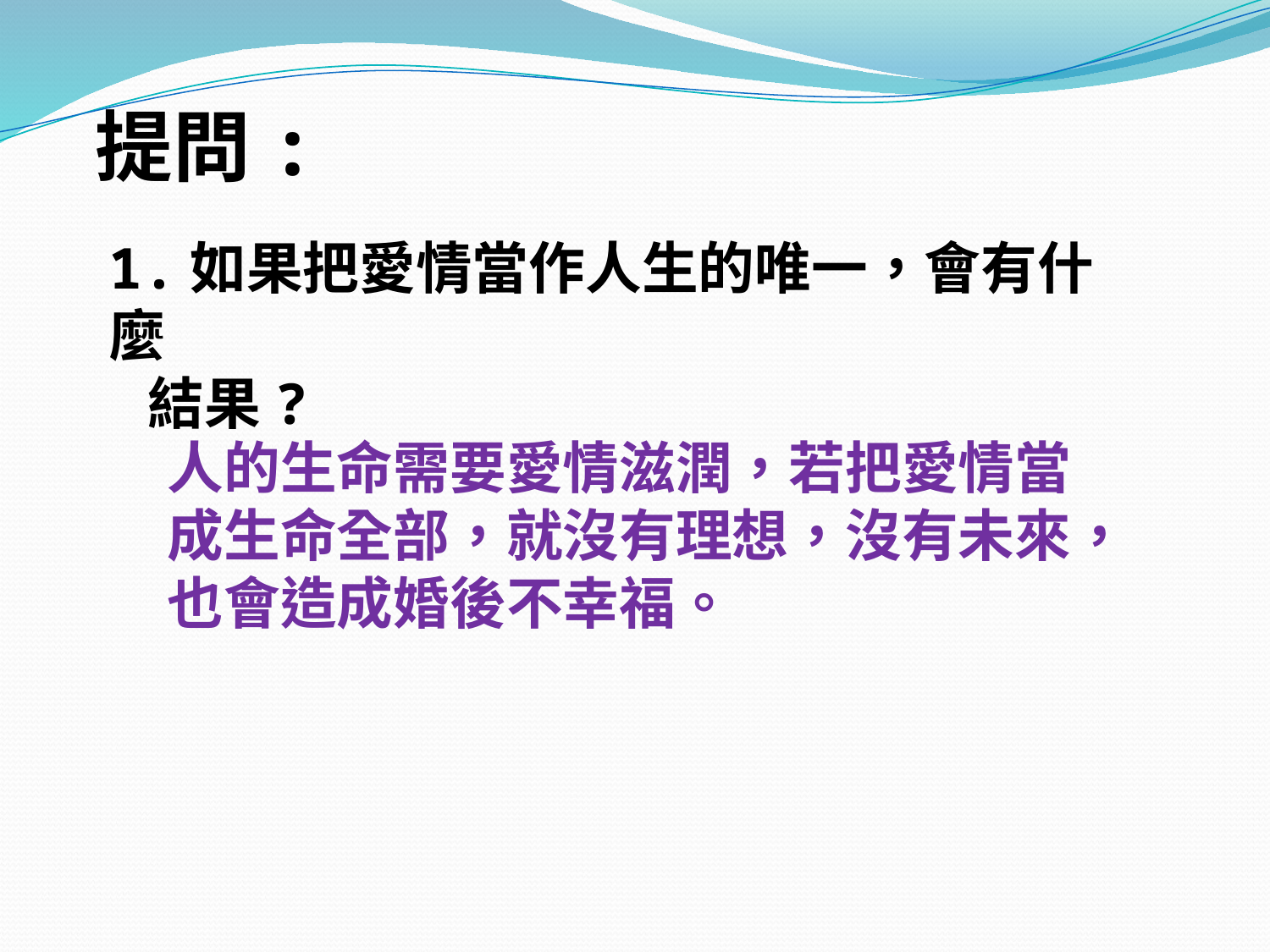

提問:
1.如果把愛情當作人生的唯一，會有什麼
  結果?
人的生命需要愛情滋潤，若把愛情當成生命全部，就沒有理想，沒有未來，也會造成婚後不幸福。